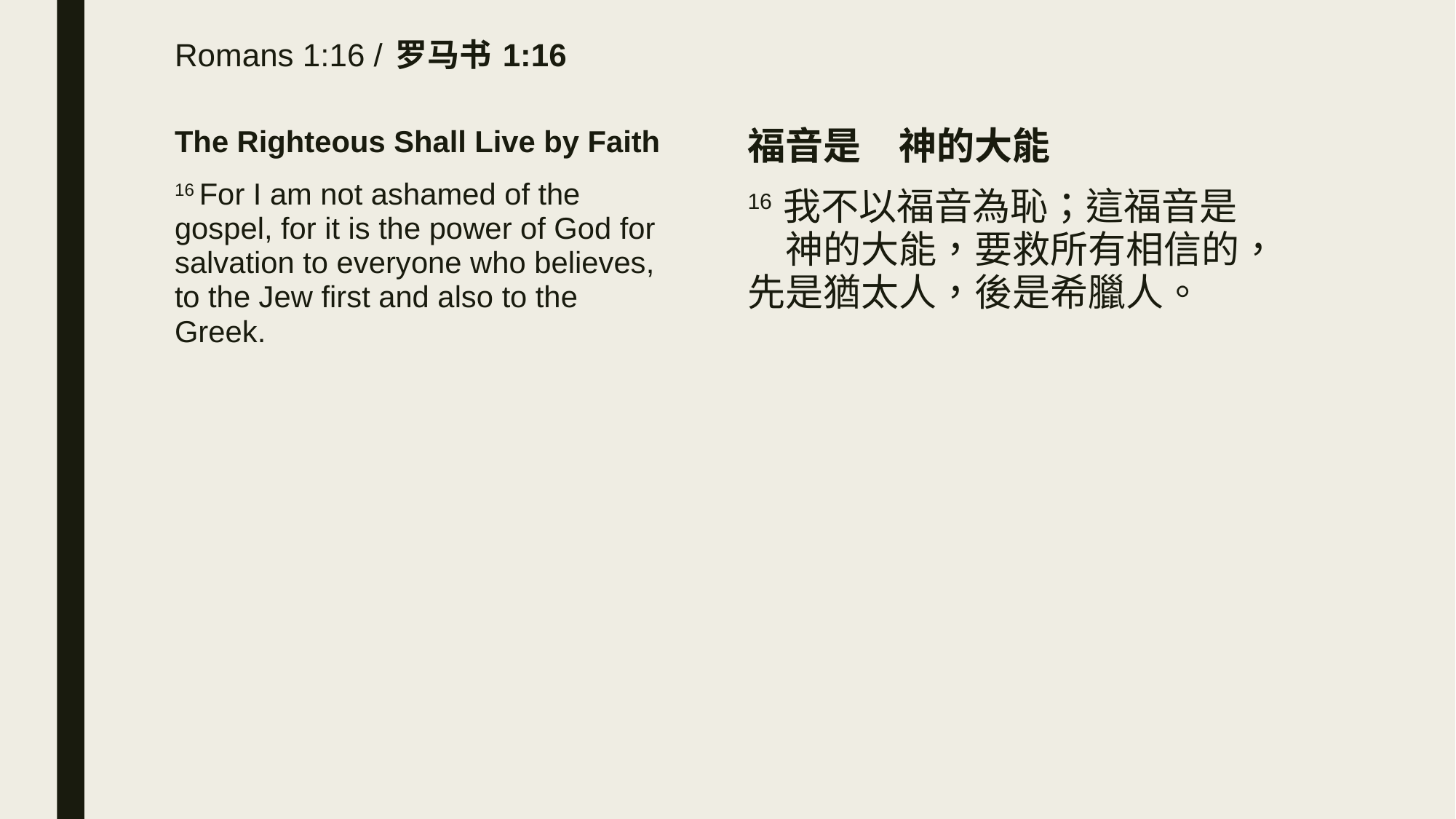

# Romans 1:16 / 罗马书 1:16
The Righteous Shall Live by Faith
16 For I am not ashamed of the gospel, for it is the power of God for salvation to everyone who believes, to the Jew first and also to the Greek.
福音是　神的大能
16 我不以福音為恥；這福音是　神的大能，要救所有相信的，先是猶太人，後是希臘人。